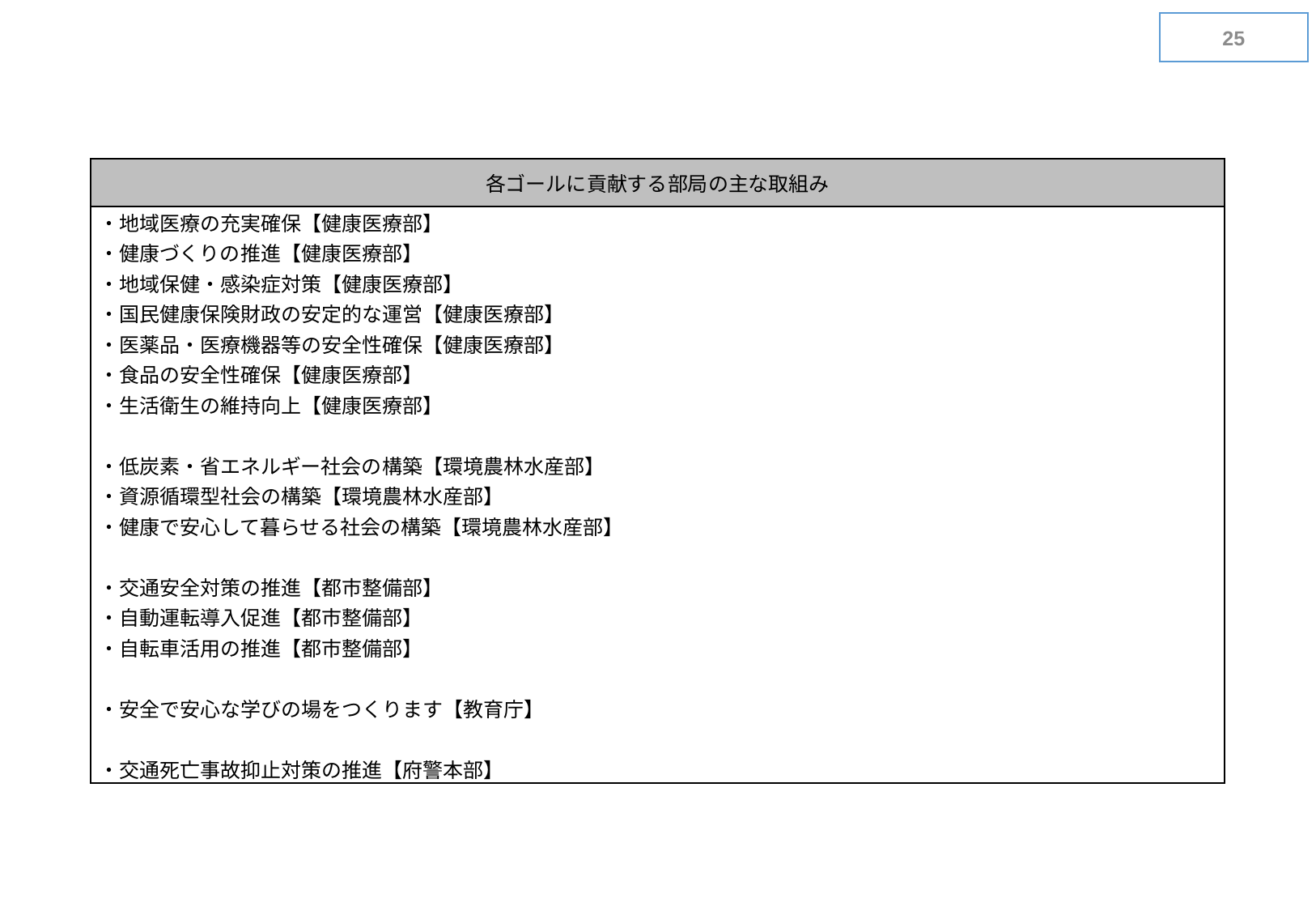

25
| 各ゴールに貢献する部局の主な取組み |
| --- |
| ・地域医療の充実確保【健康医療部】 ・健康づくりの推進【健康医療部】 ・地域保健・感染症対策【健康医療部】 ・国民健康保険財政の安定的な運営【健康医療部】 ・医薬品・医療機器等の安全性確保【健康医療部】 ・食品の安全性確保【健康医療部】 ・生活衛生の維持向上【健康医療部】 ・低炭素・省エネルギー社会の構築【環境農林水産部】 ・資源循環型社会の構築【環境農林水産部】 ・健康で安心して暮らせる社会の構築【環境農林水産部】 ・交通安全対策の推進【都市整備部】 ・自動運転導入促進【都市整備部】 ・自転車活用の推進【都市整備部】 ・安全で安心な学びの場をつくります【教育庁】 ・交通死亡事故抑止対策の推進【府警本部】 |